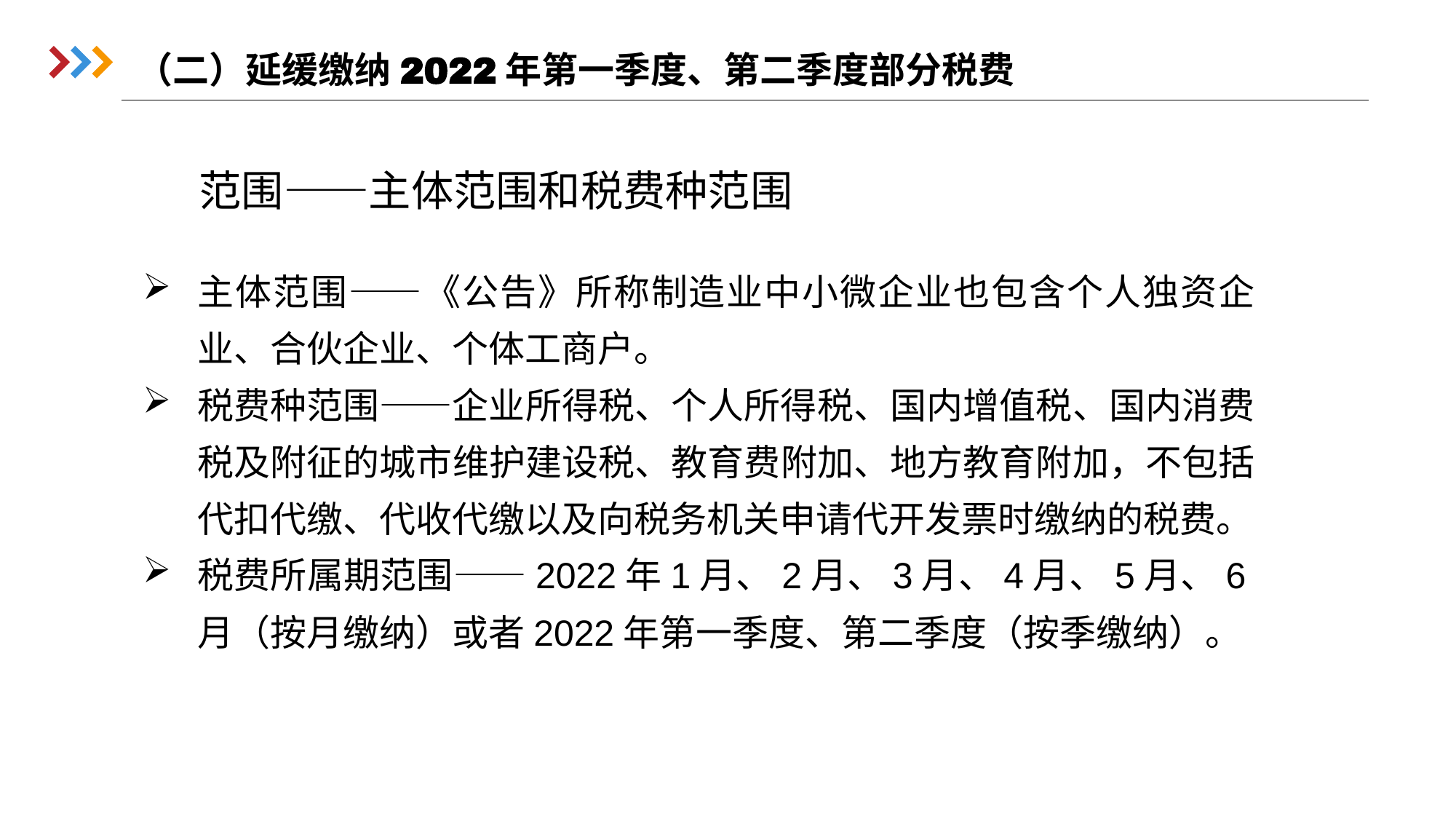

（二）延缓缴纳2022年第一季度、第二季度部分税费

范围——主体范围和税费种范围
主体范围——《公告》所称制造业中小微企业也包含个人独资企业、合伙企业、个体工商户。
税费种范围——企业所得税、个人所得税、国内增值税、国内消费税及附征的城市维护建设税、教育费附加、地方教育附加，不包括代扣代缴、代收代缴以及向税务机关申请代开发票时缴纳的税费。
税费所属期范围——2022年1月、2月、3月、4月、5月、6月（按月缴纳）或者2022年第一季度、第二季度（按季缴纳）。